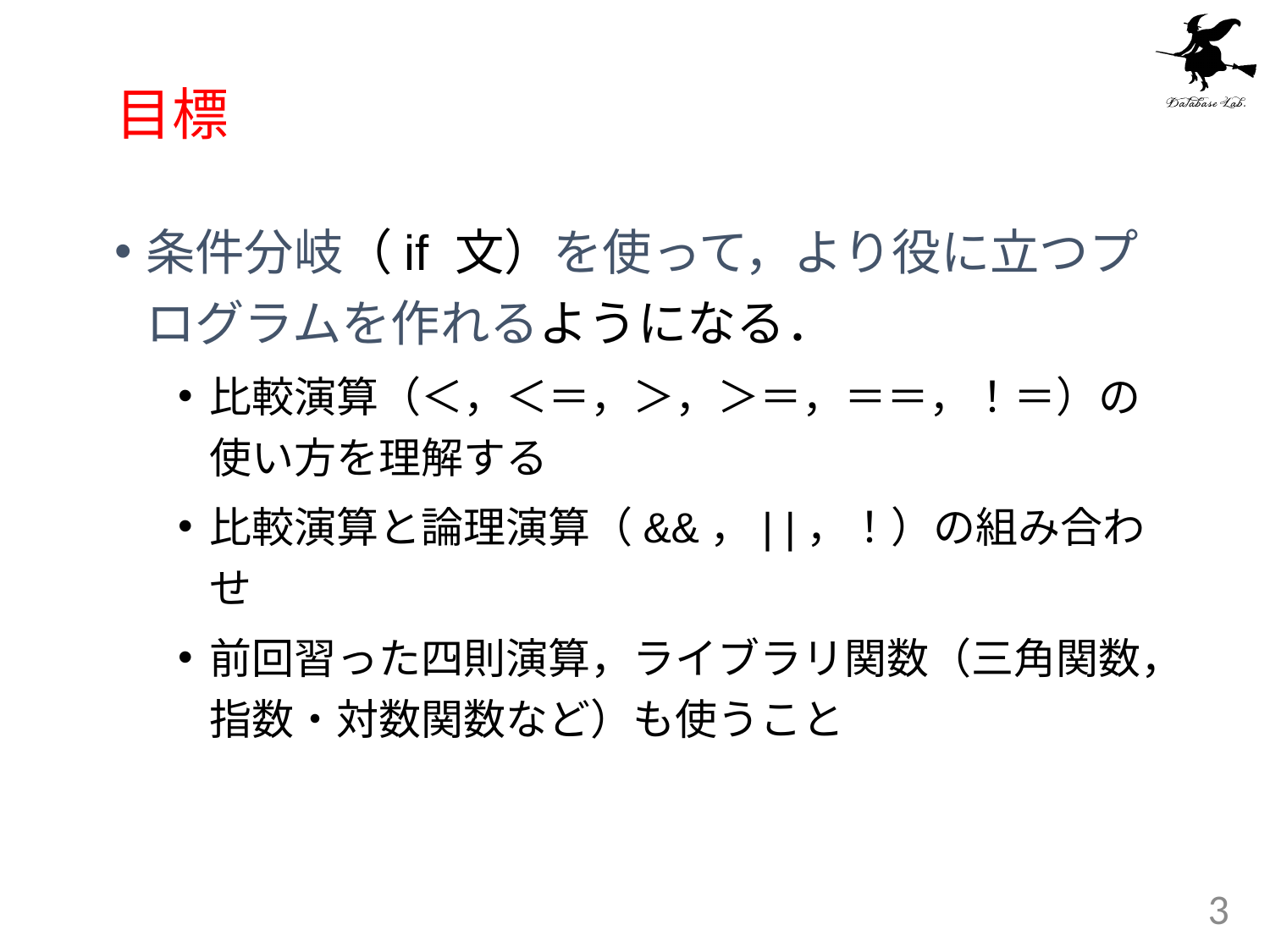

# 目標
条件分岐（if 文）を使って，より役に立つプログラムを作れるようになる．
比較演算（＜，＜＝，＞，＞＝，＝＝，！＝）の使い方を理解する
比較演算と論理演算（&&，| |，！）の組み合わせ
前回習った四則演算，ライブラリ関数（三角関数，指数・対数関数など）も使うこと

3